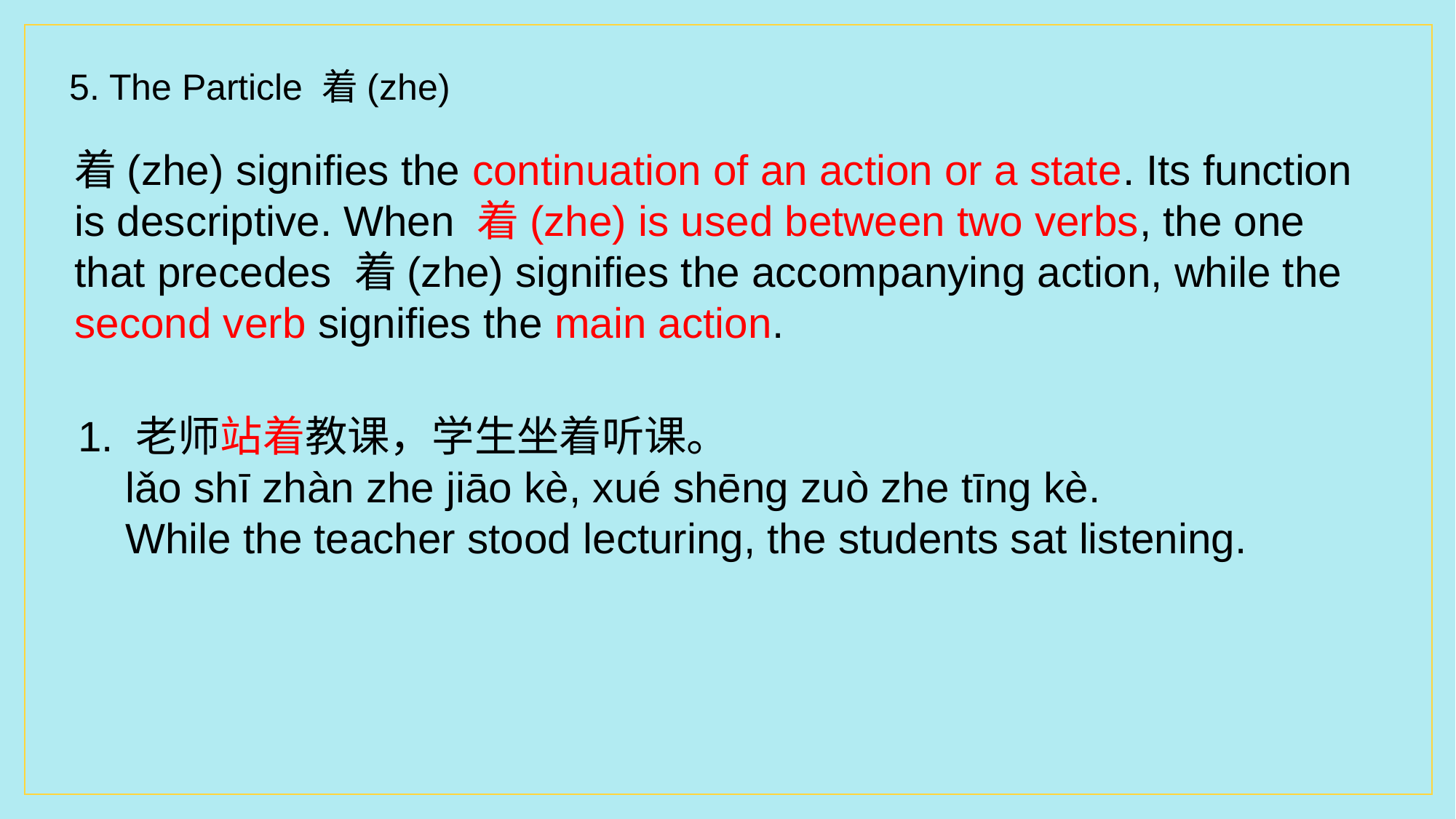

5. The Particle 着(zhe)
着(zhe) signifies the continuation of an action or a state. Its function is descriptive. When 着(zhe) is used between two verbs, the one that precedes 着(zhe) signifies the accompanying action, while the second verb signifies the main action.
1. 老师站着教课，学生坐着听课。
    lǎo shī zhàn zhe jiāo kè, xué shēng zuò zhe tīng kè.
    While the teacher stood lecturing, the students sat listening.